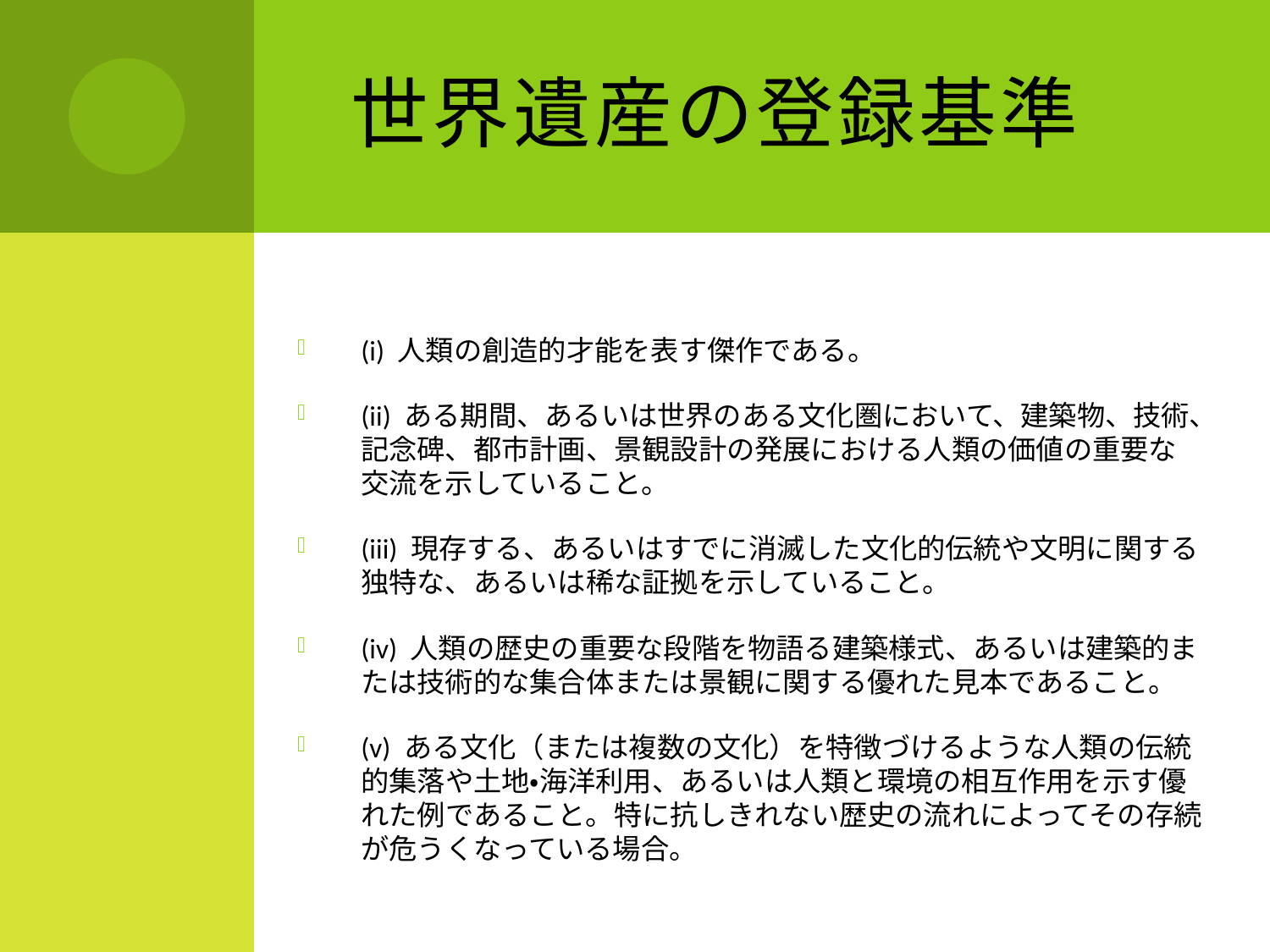

# 世界遺産の登録基準
(i) 人類の創造的才能を表す傑作である。
(ii) ある期間、あるいは世界のある文化圏において、建築物、技術、記念碑、都市計画、景観設計の発展における人類の価値の重要な交流を示していること。
(iii) 現存する、あるいはすでに消滅した文化的伝統や文明に関する独特な、あるいは稀な証拠を示していること。
(iv) 人類の歴史の重要な段階を物語る建築様式、あるいは建築的または技術的な集合体または景観に関する優れた見本であること。
(v) ある文化（または複数の文化）を特徴づけるような人類の伝統的集落や土地・海洋利用、あるいは人類と環境の相互作用を示す優れた例であること。特に抗しきれない歴史の流れによってその存続が危うくなっている場合。